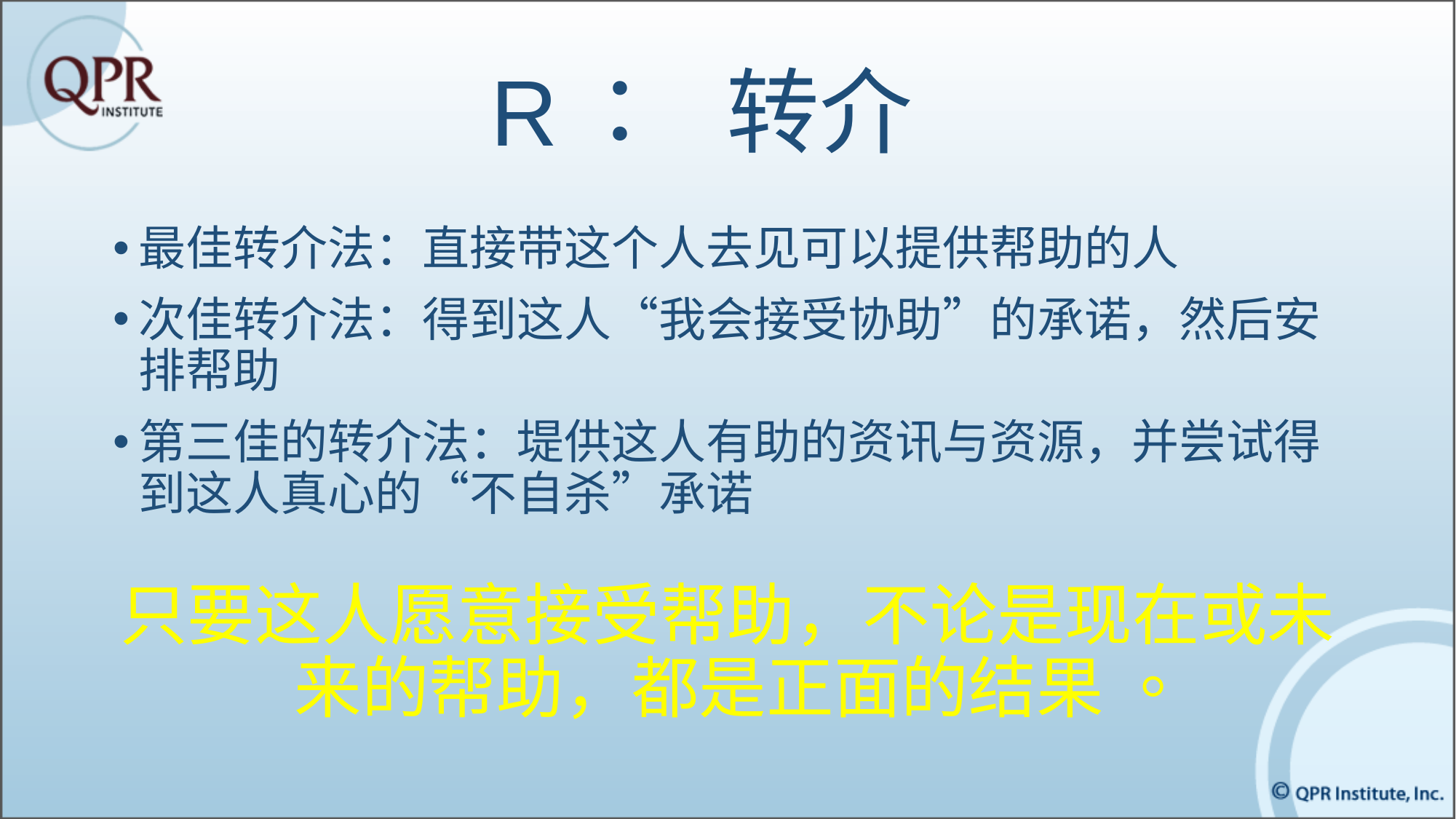

# R：	转介
最佳转介法：直接带这个人去见可以提供帮助的人
次佳转介法：得到这人“我会接受协助”的承诺，然后安排帮助
第三佳的转介法：堤供这人有助的资讯与资源，并尝试得到这人真心的“不自杀”承诺
只要这人愿意接受帮助，不论是现在或未来的帮助，都是正面的结果 。